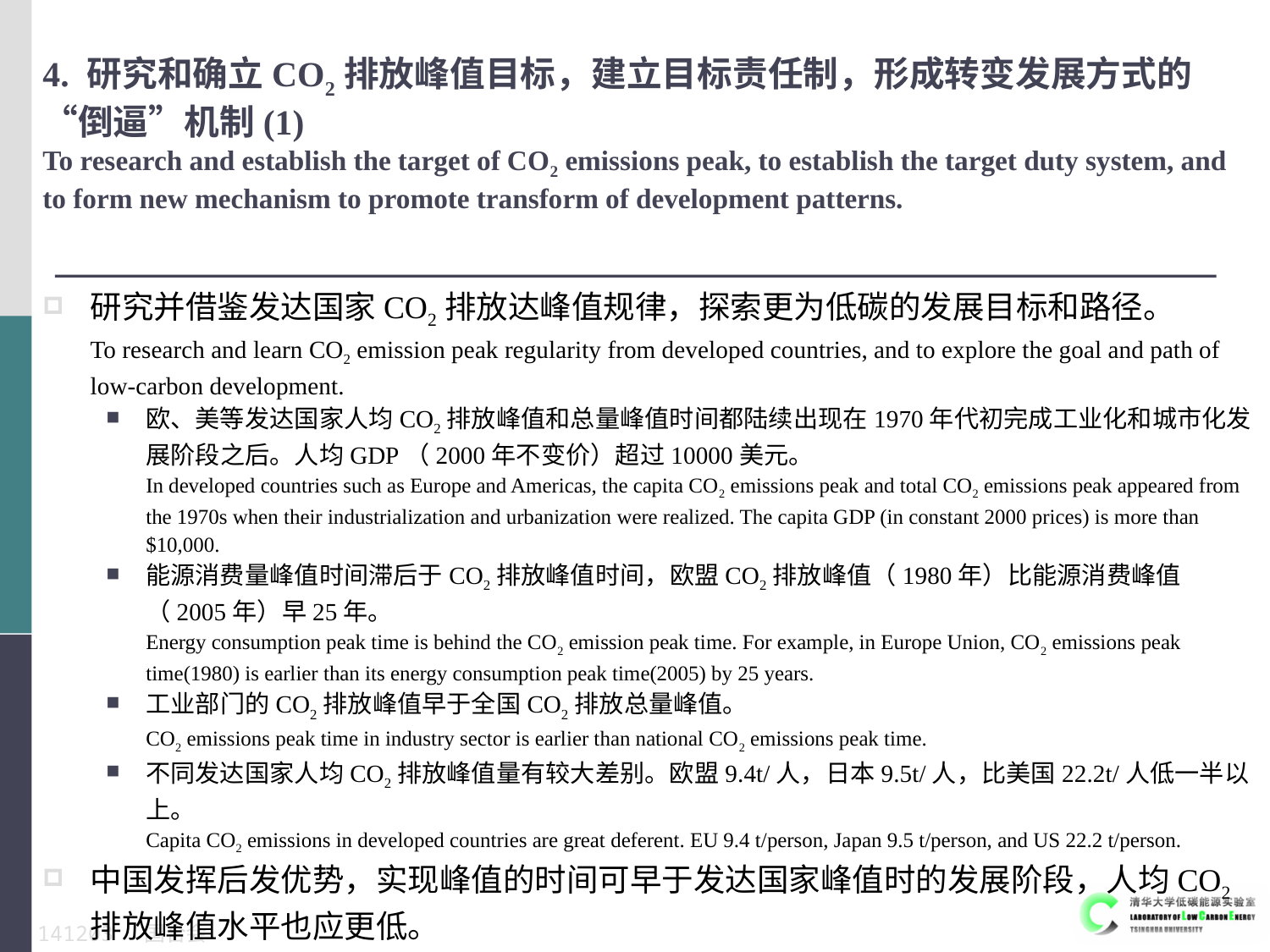

# 4. 研究和确立CO2排放峰值目标，建立目标责任制，形成转变发展方式的“倒逼”机制(1) To research and establish the target of CO2 emissions peak, to establish the target duty system, and to form new mechanism to promote transform of development patterns.
研究并借鉴发达国家CO2排放达峰值规律，探索更为低碳的发展目标和路径。
To research and learn CO2 emission peak regularity from developed countries, and to explore the goal and path of low-carbon development.
欧、美等发达国家人均CO2排放峰值和总量峰值时间都陆续出现在1970年代初完成工业化和城市化发展阶段之后。人均GDP（2000年不变价）超过10000美元。
In developed countries such as Europe and Americas, the capita CO2 emissions peak and total CO2 emissions peak appeared from the 1970s when their industrialization and urbanization were realized. The capita GDP (in constant 2000 prices) is more than $10,000.
能源消费量峰值时间滞后于CO2排放峰值时间，欧盟CO2排放峰值（1980年）比能源消费峰值（2005年）早25年。
Energy consumption peak time is behind the CO2 emission peak time. For example, in Europe Union, CO2 emissions peak time(1980) is earlier than its energy consumption peak time(2005) by 25 years.
工业部门的CO2排放峰值早于全国CO2排放总量峰值。
CO2 emissions peak time in industry sector is earlier than national CO2 emissions peak time.
不同发达国家人均CO2排放峰值量有较大差别。欧盟9.4t/人，日本9.5t/人，比美国22.2t/人低一半以上。
Capita CO2 emissions in developed countries are great deferent. EU 9.4 t/person, Japan 9.5 t/person, and US 22.2 t/person.
中国发挥后发优势，实现峰值的时间可早于发达国家峰值时的发展阶段，人均CO2排放峰值水平也应更低。
China has significant backwardness advantage, its CO2 emissions peak time probability be earlier than developed countries’ development stage, and its capita CO2 emission probability be lower than developed countries.